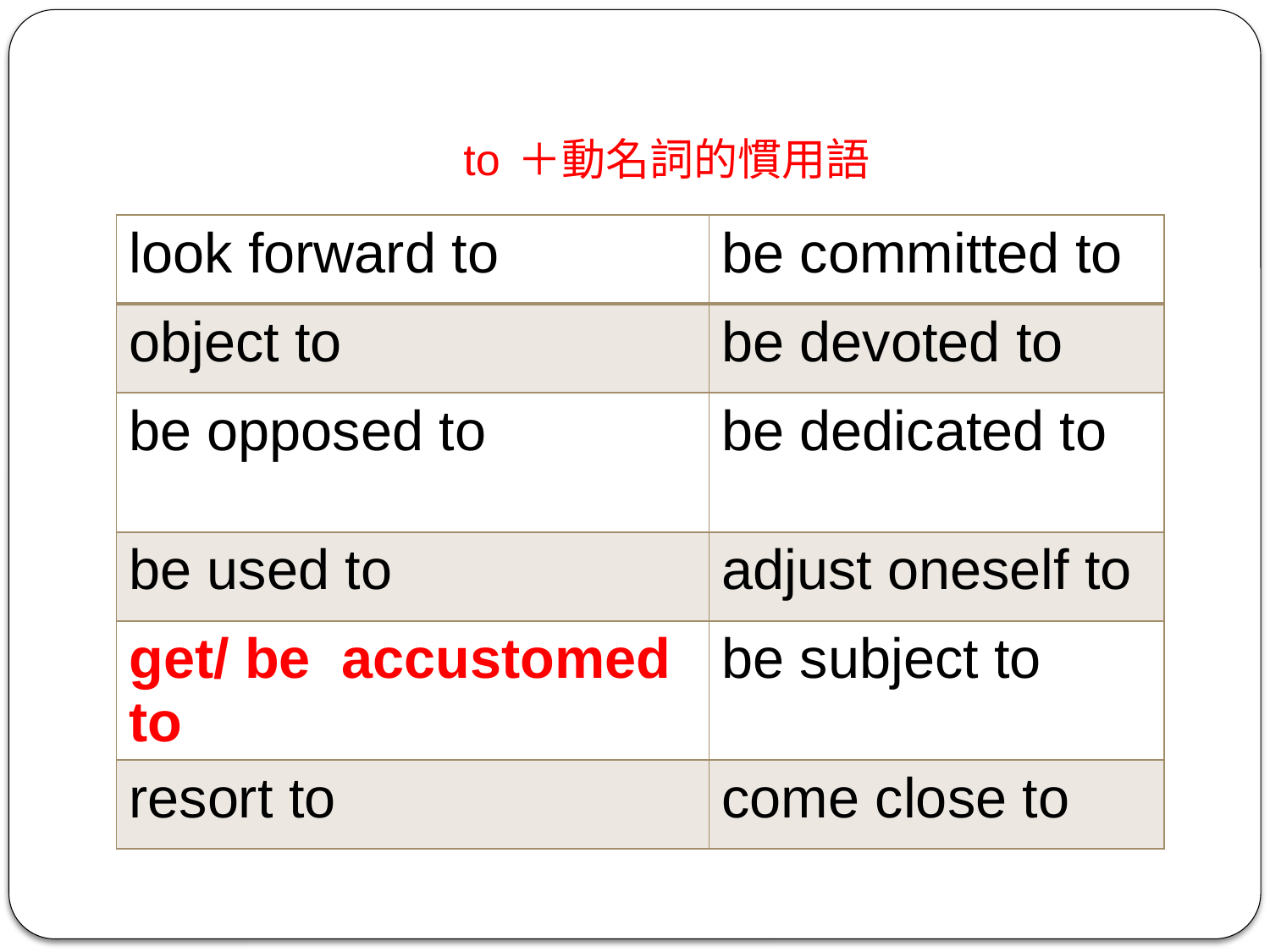

# to ＋動名詞的慣用語

| look forward to | be committed to |
| --- | --- |
| object to | be devoted to |
| be opposed to | be dedicated to |
| be used to | adjust oneself to |
| get/ be accustomed to | be subject to |
| resort to | come close to |